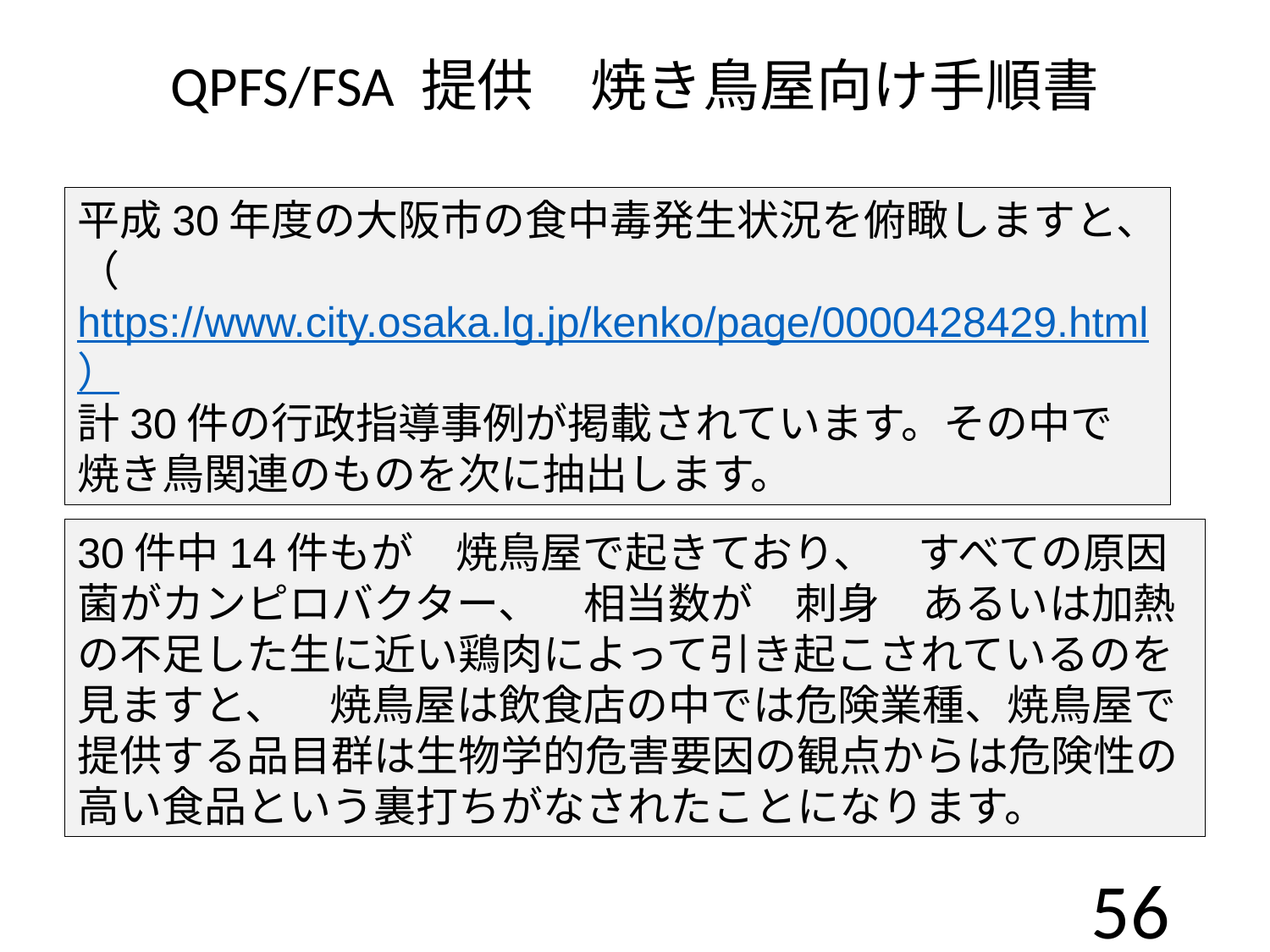

QPFS/FSA 提供　焼き鳥屋向け手順書
平成30年度の大阪市の食中毒発生状況を俯瞰しますと、（https://www.city.osaka.lg.jp/kenko/page/0000428429.html）
計30件の行政指導事例が掲載されています。その中で　焼き鳥関連のものを次に抽出します。
30件中14件もが　焼鳥屋で起きており、　すべての原因菌がカンピロバクター、　相当数が　刺身　あるいは加熱の不足した生に近い鶏肉によって引き起こされているのを見ますと、　焼鳥屋は飲食店の中では危険業種、焼鳥屋で提供する品目群は生物学的危害要因の観点からは危険性の高い食品という裏打ちがなされたことになります。
56